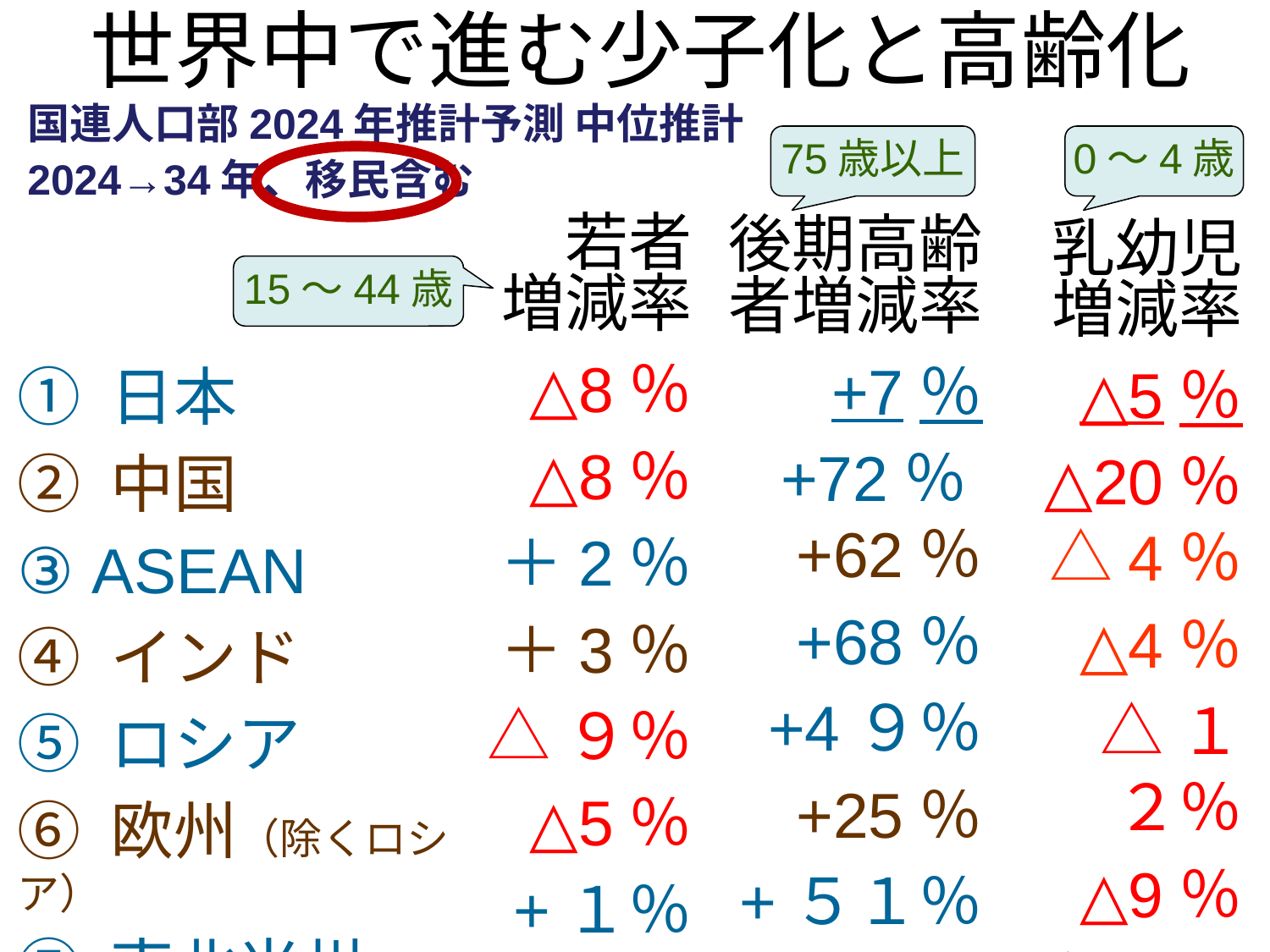

世界中で進む少子化と高齢化
国連人口部2024年推計予測 中位推計
2024→34年、移民含む
75歳以上
0～4歳

後期高齢
者増減率
+7％
+72％+62％
+68％
+4９％
+25％
+５１％
若者
増減率
△8％
△8％
＋2％
＋3％
△９％
△5％
+１％
乳幼児
増減率
△5％
△20％△4％
△4％
△１２％
△9％
△４％
15～44歳
① 日本
② 中国
③ ASEAN
④ インド
⑤ ロシア
⑥ 欧州（除くロシア）
⑦ 南北米州